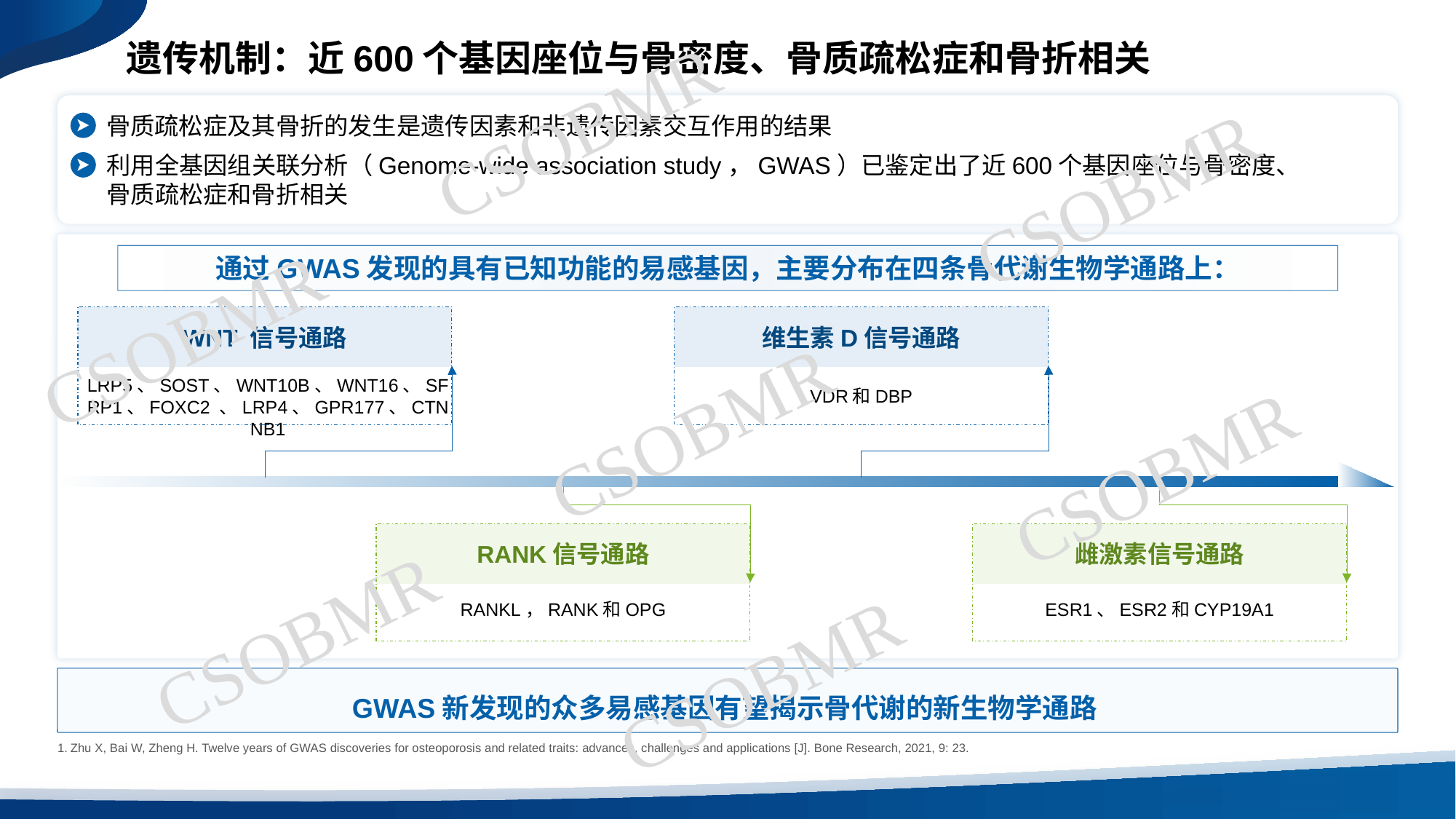

遗传机制：近600个基因座位与骨密度、骨质疏松症和骨折相关
CSOBMR

骨质疏松症及其骨折的发生是遗传因素和非遗传因素交互作用的结果

利用全基因组关联分析（Genome-wide association study，GWAS）已鉴定出了近600个基因座位与骨密度、骨质疏松症和骨折相关

CSOBMR

通过GWAS发现的具有已知功能的易感基因，主要分布在四条骨代谢生物学通路上：
CSOBMR
WNT 信号通路

LRP5、SOST、WNT10B、WNT16、SFRP1、FOXC2 、LRP4、GPR177、CTNNB1
维生素D信号通路

VDR和DBP
CSOBMR
CSOBMR

RANK信号通路

雌激素信号通路

CSOBMR
RANKL，RANK和OPG
ESR1、ESR2和CYP19A1
CSOBMR

GWAS新发现的众多易感基因有望揭示骨代谢的新生物学通路
Zhu X, Bai W, Zheng H. Twelve years of GWAS discoveries for osteoporosis and related traits: advances, challenges and applications [J]. Bone Research, 2021, 9: 23.